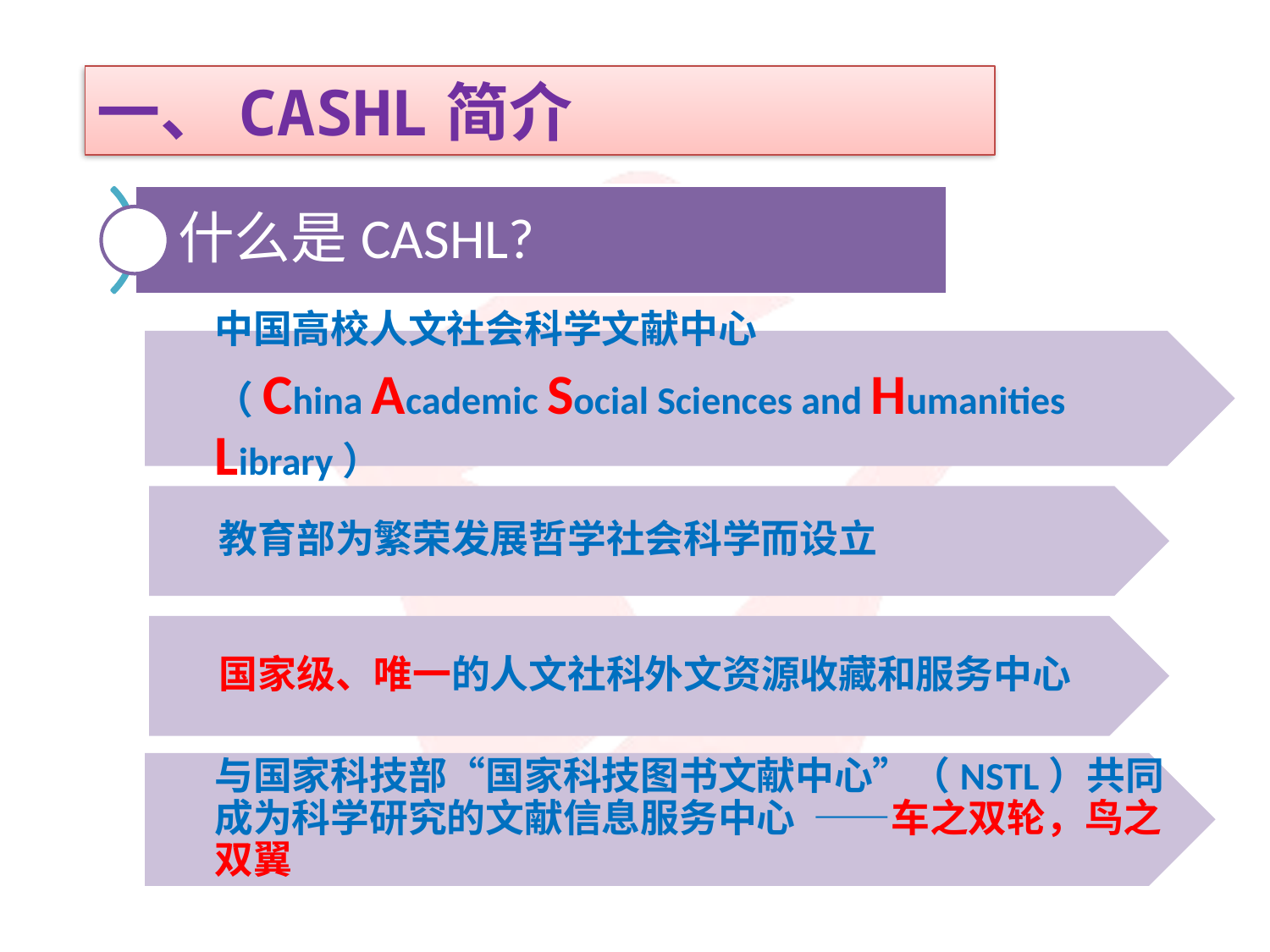

一、CASHL简介
什么是CASHL?
中国高校人文社会科学文献中心
（China Academic Social Sciences and Humanities Library）
教育部为繁荣发展哲学社会科学而设立
项目正式成立于2003年，服务启动于2004年3月。
国家级、唯一的人文社科外文资源收藏和服务中心
与国家科技部“国家科技图书文献中心”（NSTL）共同成为科学研究的文献信息服务中心  ——车之双轮，鸟之双翼